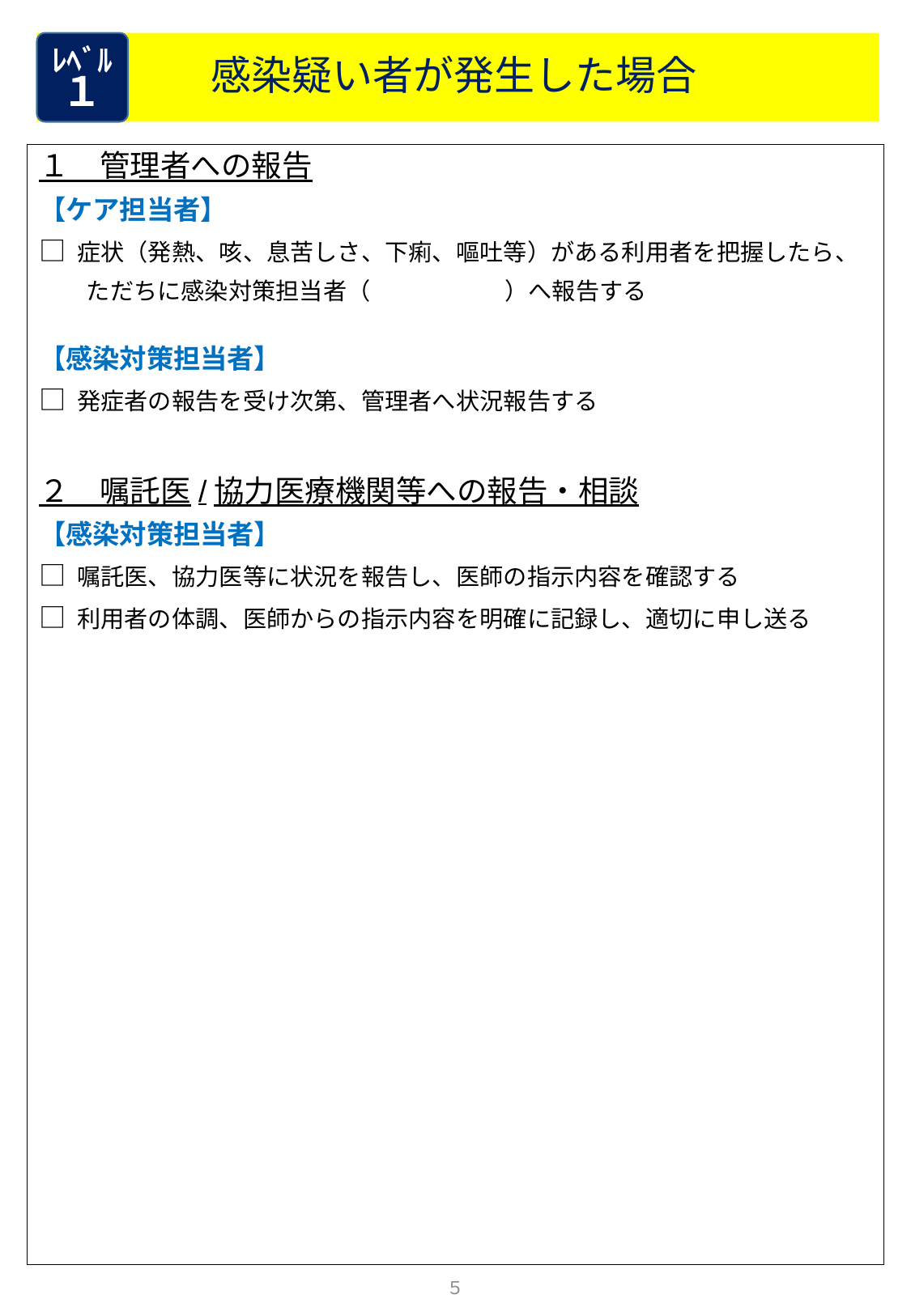

感染疑い者が発生した場合
ﾚﾍﾞﾙ
１
１　管理者への報告
【ケア担当者】
□ 症状（発熱、咳、息苦しさ、下痢、嘔吐等）がある利用者を把握したら、
　　ただちに感染対策担当者（　   　　　　）へ報告する

【感染対策担当者】
□ 発症者の報告を受け次第、管理者へ状況報告する

２　嘱託医/協力医療機関等への報告・相談
【感染対策担当者】
□ 嘱託医、協力医等に状況を報告し、医師の指示内容を確認する
□ 利用者の体調、医師からの指示内容を明確に記録し、適切に申し送る

５